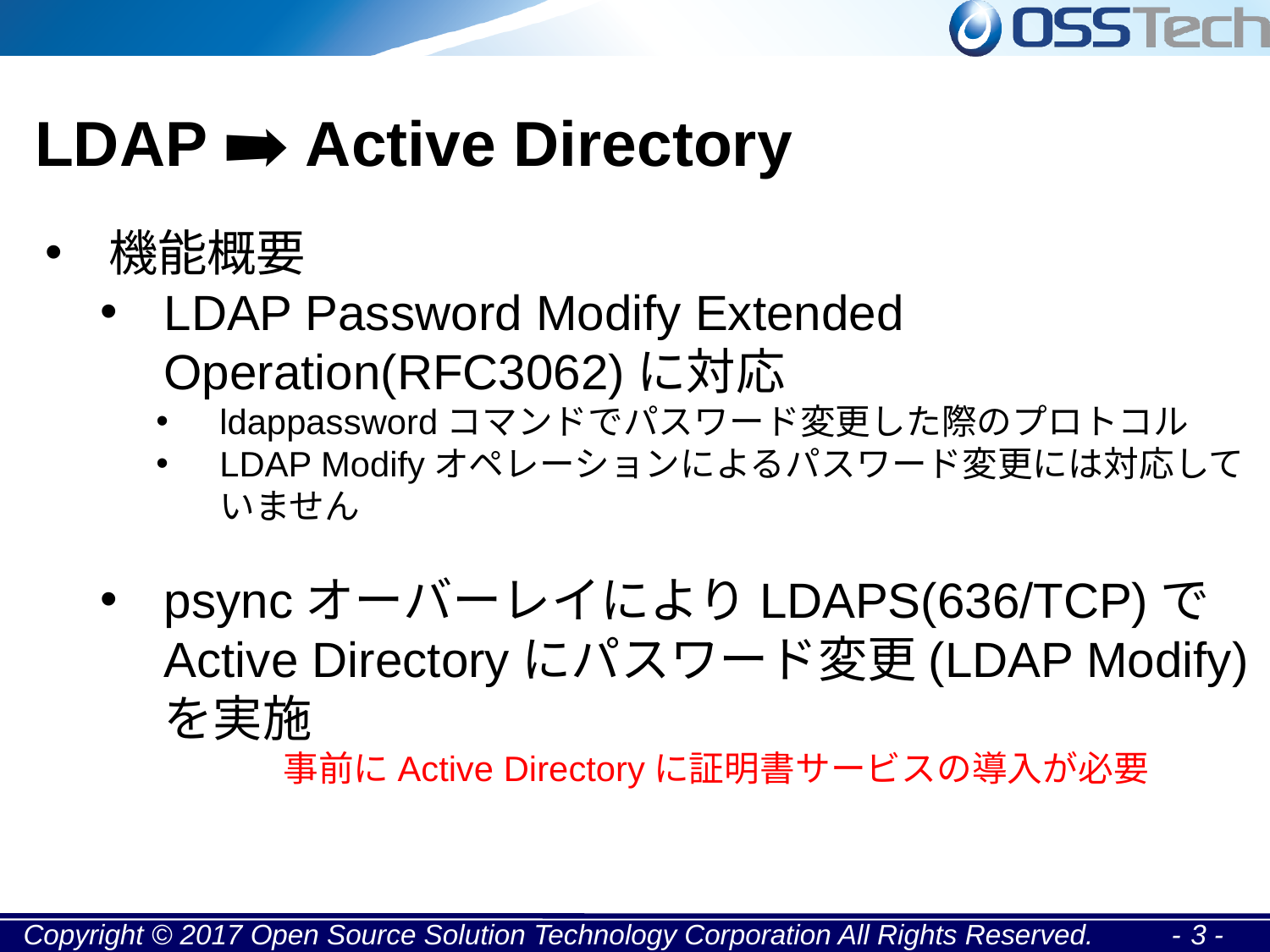

LDAP ➡ Active Directory
機能概要
LDAP Password Modify Extended Operation(RFC3062)に対応
ldappasswordコマンドでパスワード変更した際のプロトコル
LDAP Modifyオペレーションによるパスワード変更には対応していません

psyncオーバーレイによりLDAPS(636/TCP)でActive Directoryにパスワード変更(LDAP Modify)を実施
	事前にActive Directoryに証明書サービスの導入が必要